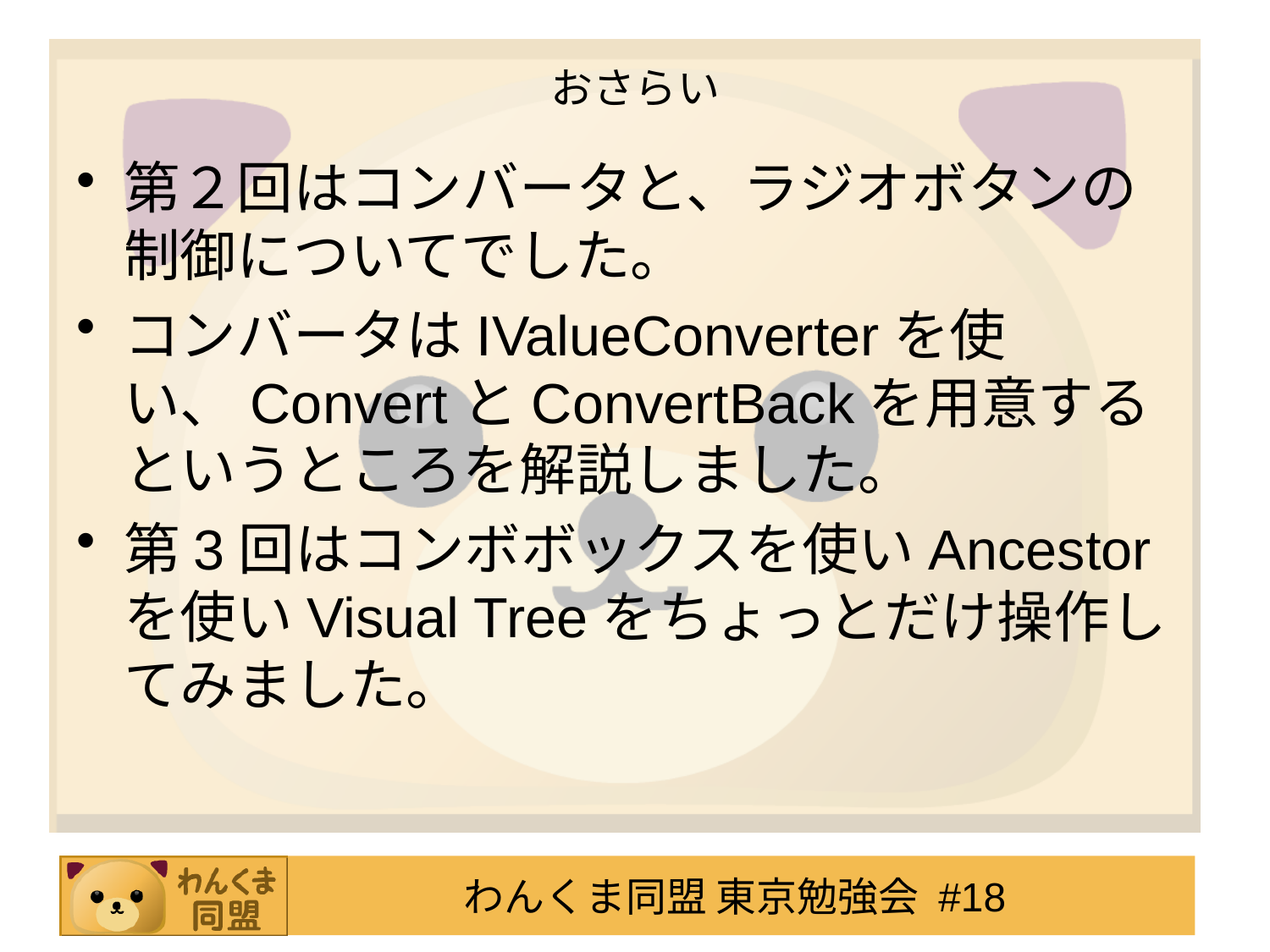

# おさらい
第２回はコンバータと、ラジオボタンの制御についてでした。
コンバータはIValueConverterを使い、ConvertとConvertBackを用意するというところを解説しました。
第3回はコンボボックスを使いAncestorを使いVisual Treeをちょっとだけ操作してみました。